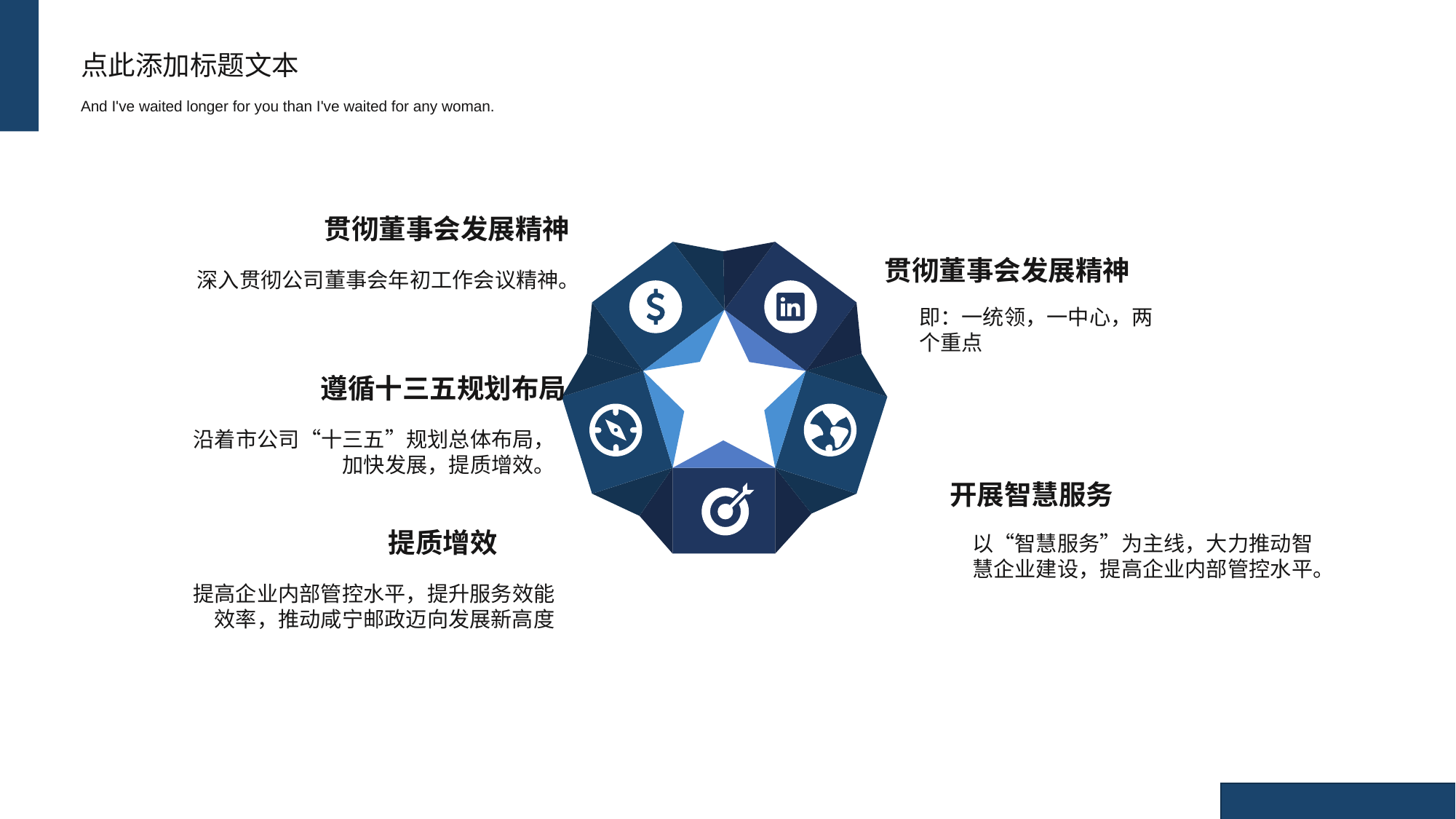

点此添加标题文本
And I've waited longer for you than I've waited for any woman.

贯彻董事会发展精神

贯彻董事会发展精神
深入贯彻公司董事会年初工作会议精神。
即：一统领，一中心，两个重点
遵循十三五规划布局
沿着市公司“十三五”规划总体布局，加快发展，提质增效。
开展智慧服务
提质增效
以“智慧服务”为主线，大力推动智慧企业建设，提高企业内部管控水平。
提高企业内部管控水平，提升服务效能效率，推动咸宁邮政迈向发展新高度